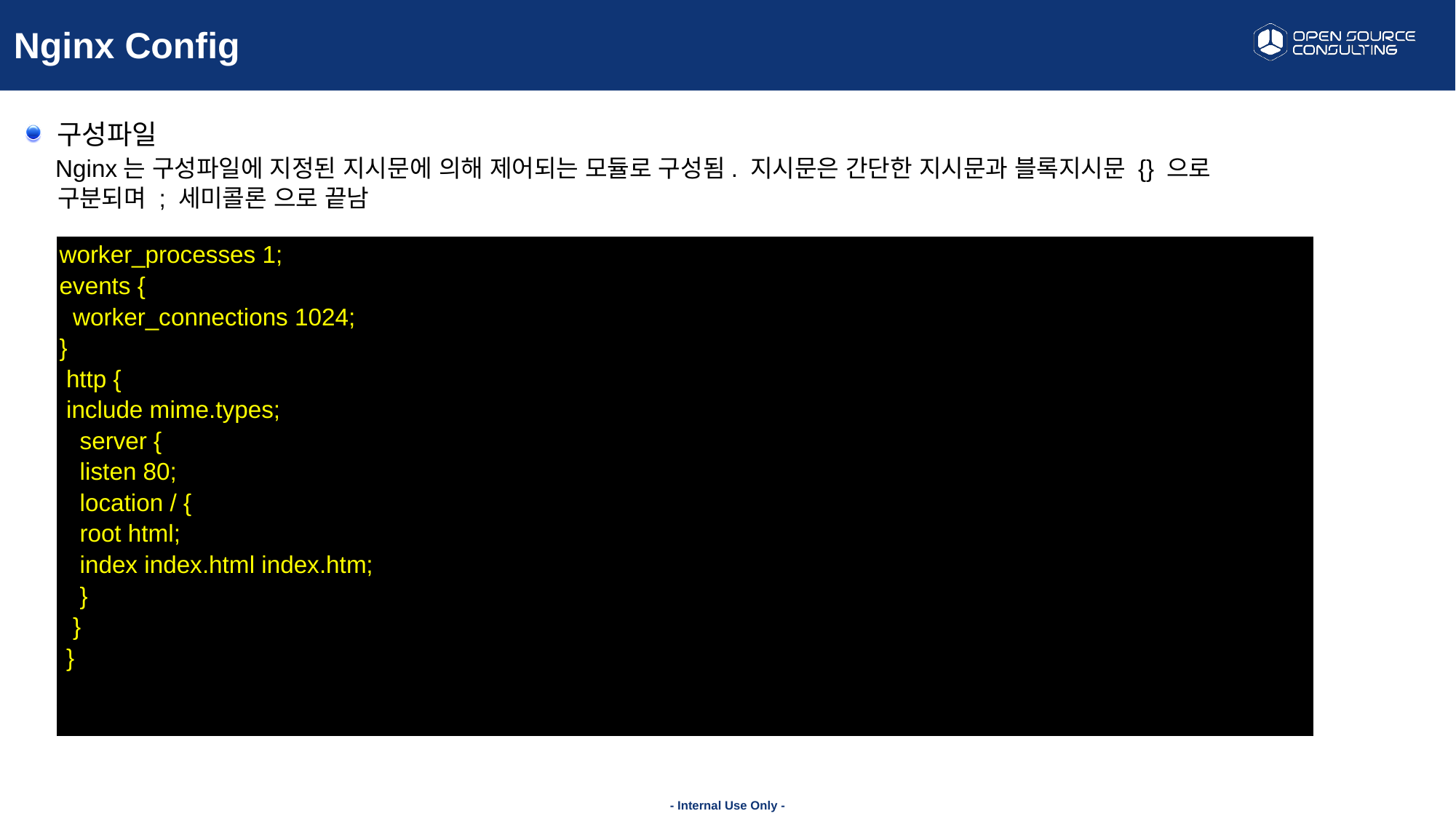

Nginx Config
구성파일
    Nginx는 구성파일에 지정된 지시문에 의해 제어되는 모듈로 구성됨. 지시문은 간단한 지시문과 블록지시문 {} 으로
    구분되며 ; 세미콜론 으로 끝남
| worker\_processes 1; events { worker\_connections 1024; } http { include mime.types; server { listen 80; location / { root html; index index.html index.htm; } } } |
| --- |
|  |